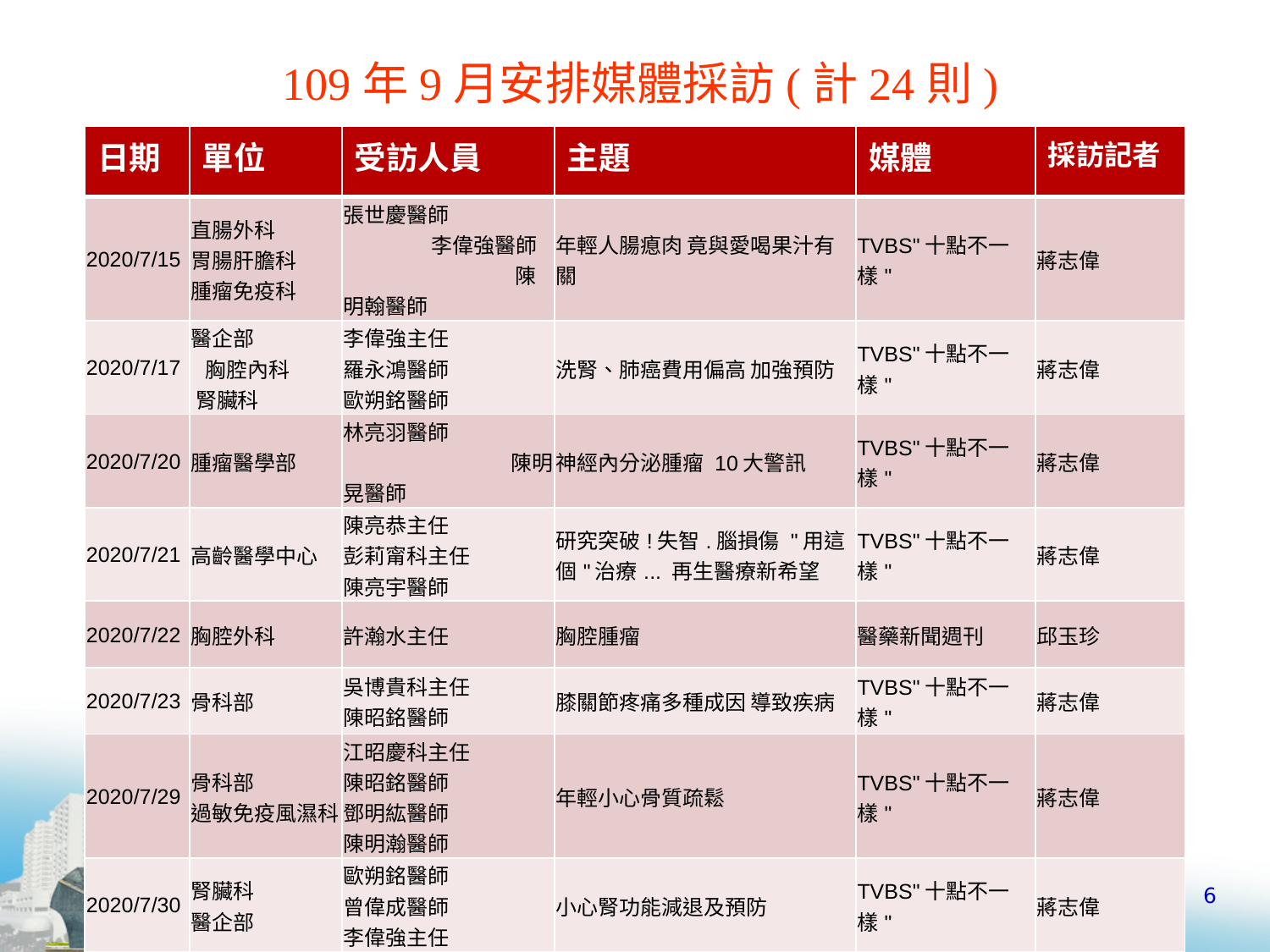

# 109年9月安排媒體採訪(計24則)
| 日期 | 單位 | 受訪人員 | 主題 | 媒體 | 採訪記者 |
| --- | --- | --- | --- | --- | --- |
| 2020/7/15 | 直腸外科 胃腸肝膽科 腫瘤免疫科 | 張世慶醫師 李偉強醫師 陳明翰醫師 | 年輕人腸瘜肉 竟與愛喝果汁有關 | TVBS"十點不一樣" | 蔣志偉 |
| 2020/7/17 | 醫企部 胸腔內科 腎臟科 | 李偉強主任 羅永鴻醫師 歐朔銘醫師 | 洗腎、肺癌費用偏高 加強預防 | TVBS"十點不一樣" | 蔣志偉 |
| 2020/7/20 | 腫瘤醫學部 | 林亮羽醫師 陳明晃醫師 | 神經內分泌腫瘤 10大警訊 | TVBS"十點不一樣" | 蔣志偉 |
| 2020/7/21 | 高齡醫學中心 | 陳亮恭主任 彭莉甯科主任 陳亮宇醫師 | 研究突破!失智.腦損傷 "用這個"治療... 再生醫療新希望 | TVBS"十點不一樣" | 蔣志偉 |
| 2020/7/22 | 胸腔外科 | 許瀚水主任 | 胸腔腫瘤 | 醫藥新聞週刊 | 邱玉珍 |
| 2020/7/23 | 骨科部 | 吳博貴科主任 陳昭銘醫師 | 膝關節疼痛多種成因 導致疾病 | TVBS"十點不一樣" | 蔣志偉 |
| 2020/7/29 | 骨科部 過敏免疫風濕科 | 江昭慶科主任 陳昭銘醫師 鄧明紘醫師 陳明瀚醫師 | 年輕小心骨質疏鬆 | TVBS"十點不一樣" | 蔣志偉 |
| 2020/7/30 | 腎臟科 醫企部 | 歐朔銘醫師 曾偉成醫師 李偉強主任 | 小心腎功能減退及預防 | TVBS"十點不一樣" | 蔣志偉 |
| 2020/8/5 | 心臟外科 | 郭姿廷醫師 陳泰位醫師 陳瑋儀護理師 | 輕忽這五種「靜脈血栓」找上門 病情重恐截肢或死亡！ | TVBS"十點不一樣" | 蔣志偉 |
6